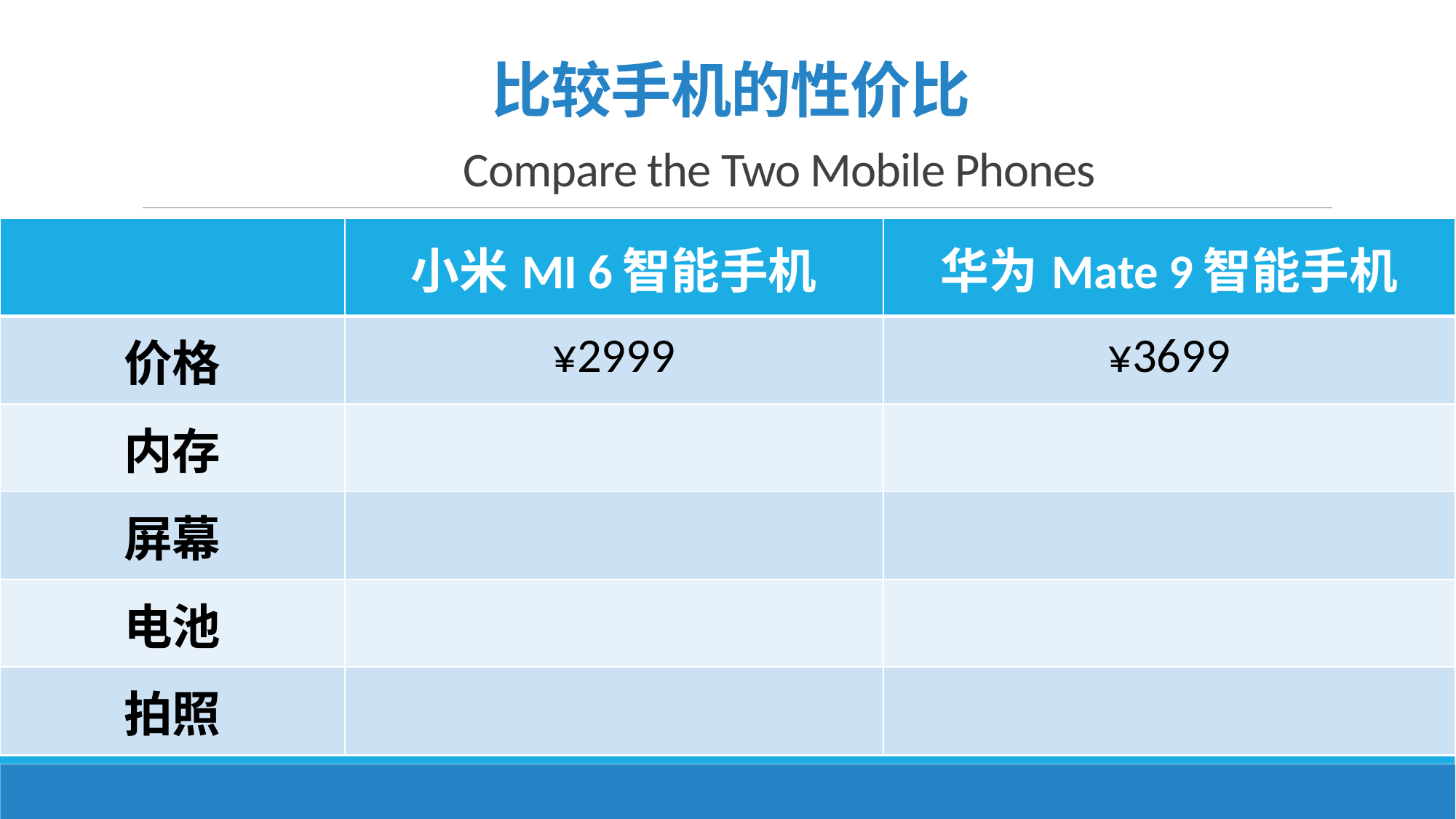

# 比较手机的性价比 Compare the Two Mobile Phones
|  | 小米MI 6智能手机 | 华为Mate 9智能手机 |
| --- | --- | --- |
| 价格 | ¥2999 | ¥3699 |
| 内存 |  |  |
| 屏幕 |  |  |
| 电池 |  |  |
| 拍照 |  |  |